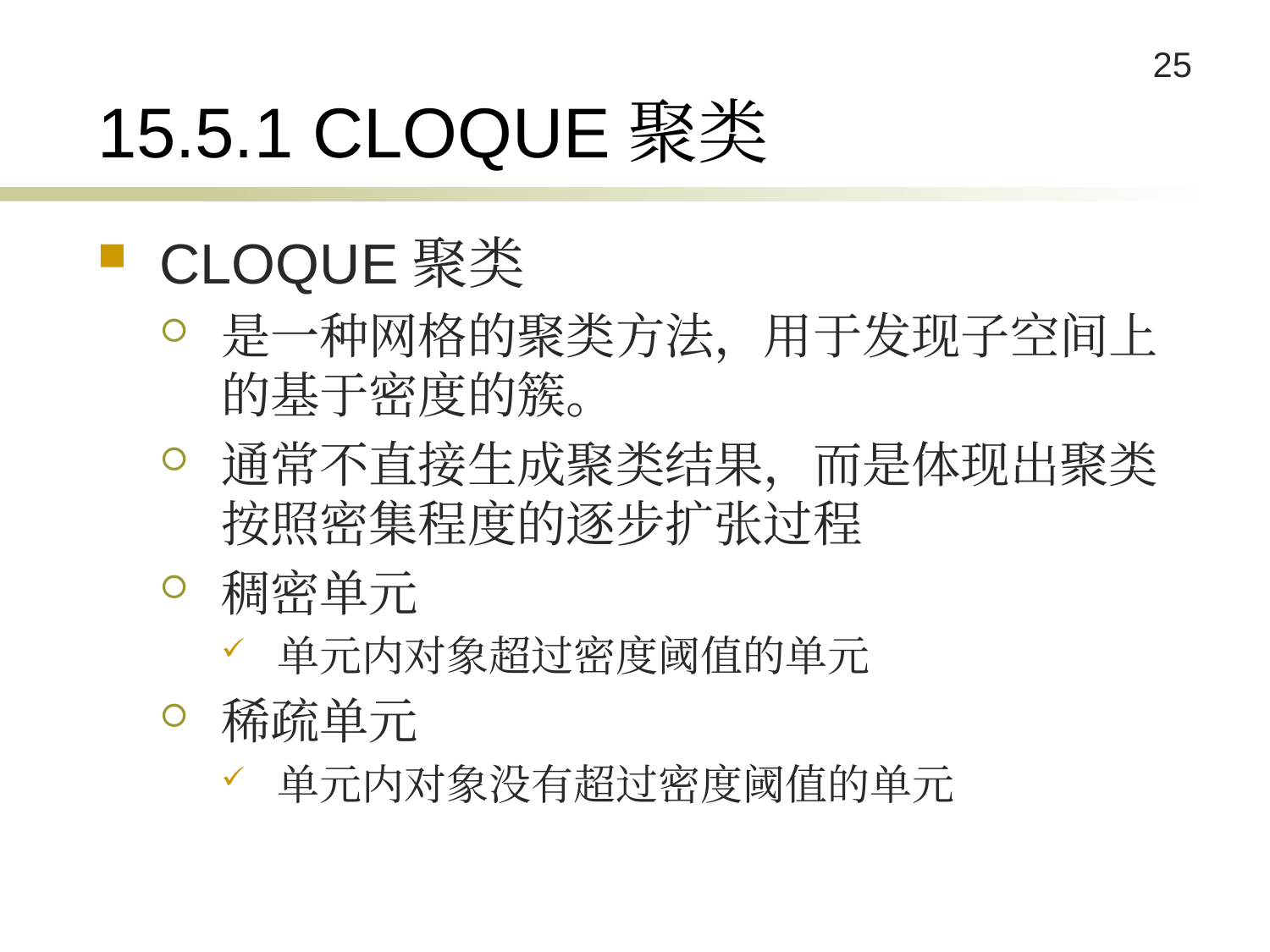

# 15.5.1 CLOQUE聚类
CLOQUE聚类
是一种网格的聚类方法，用于发现子空间上的基于密度的簇。
通常不直接生成聚类结果，而是体现出聚类按照密集程度的逐步扩张过程
稠密单元
单元内对象超过密度阈值的单元
稀疏单元
单元内对象没有超过密度阈值的单元